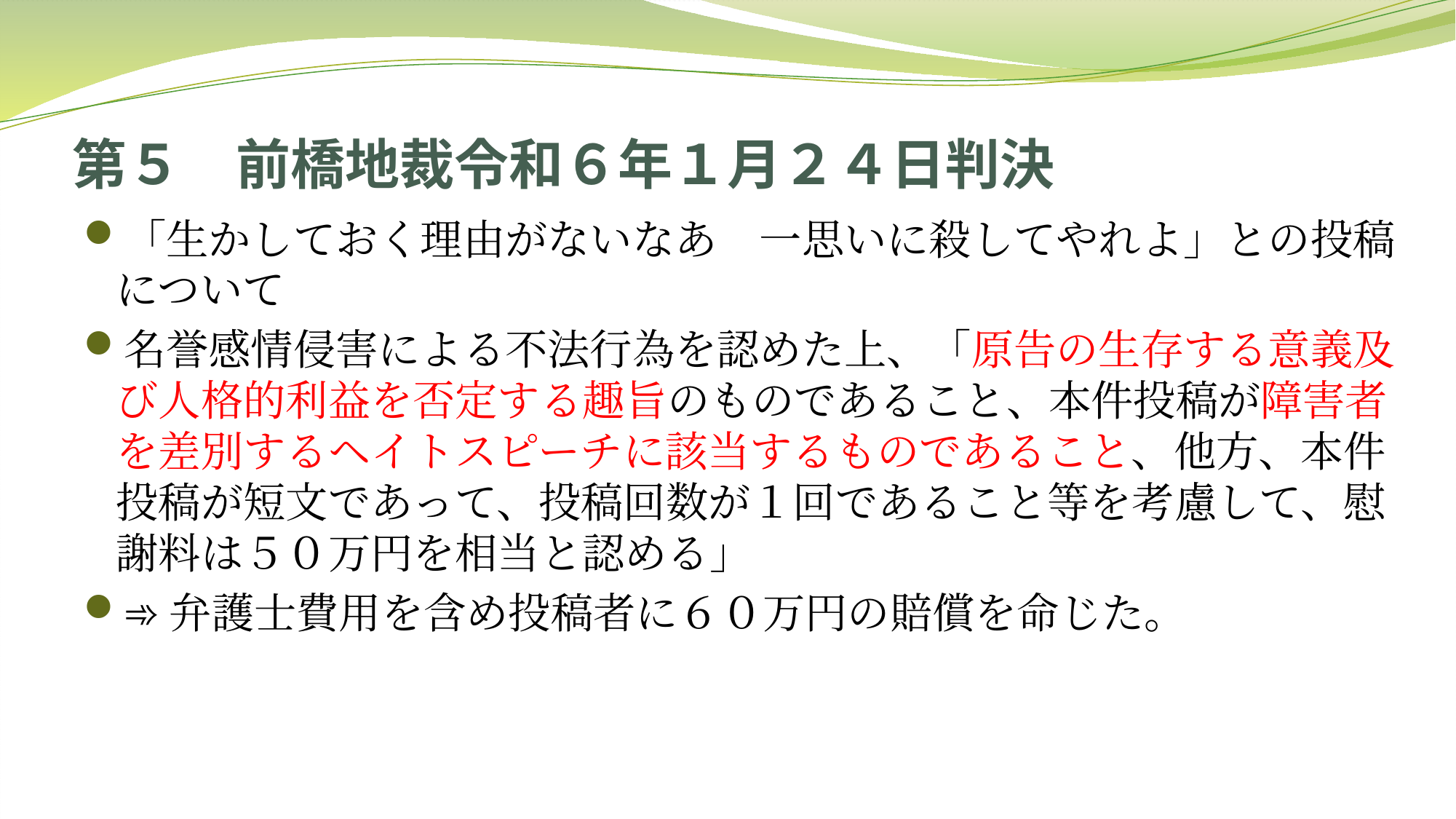

# 第５　前橋地裁令和６年１月２４日判決
「生かしておく理由がないなあ　一思いに殺してやれよ」との投稿について
名誉感情侵害による不法行為を認めた上、「原告の生存する意義及び人格的利益を否定する趣旨のものであること、本件投稿が障害者を差別するヘイトスピーチに該当するものであること、他方、本件投稿が短文であって、投稿回数が１回であること等を考慮して、慰謝料は５０万円を相当と認める」
➾弁護士費用を含め投稿者に６０万円の賠償を命じた。